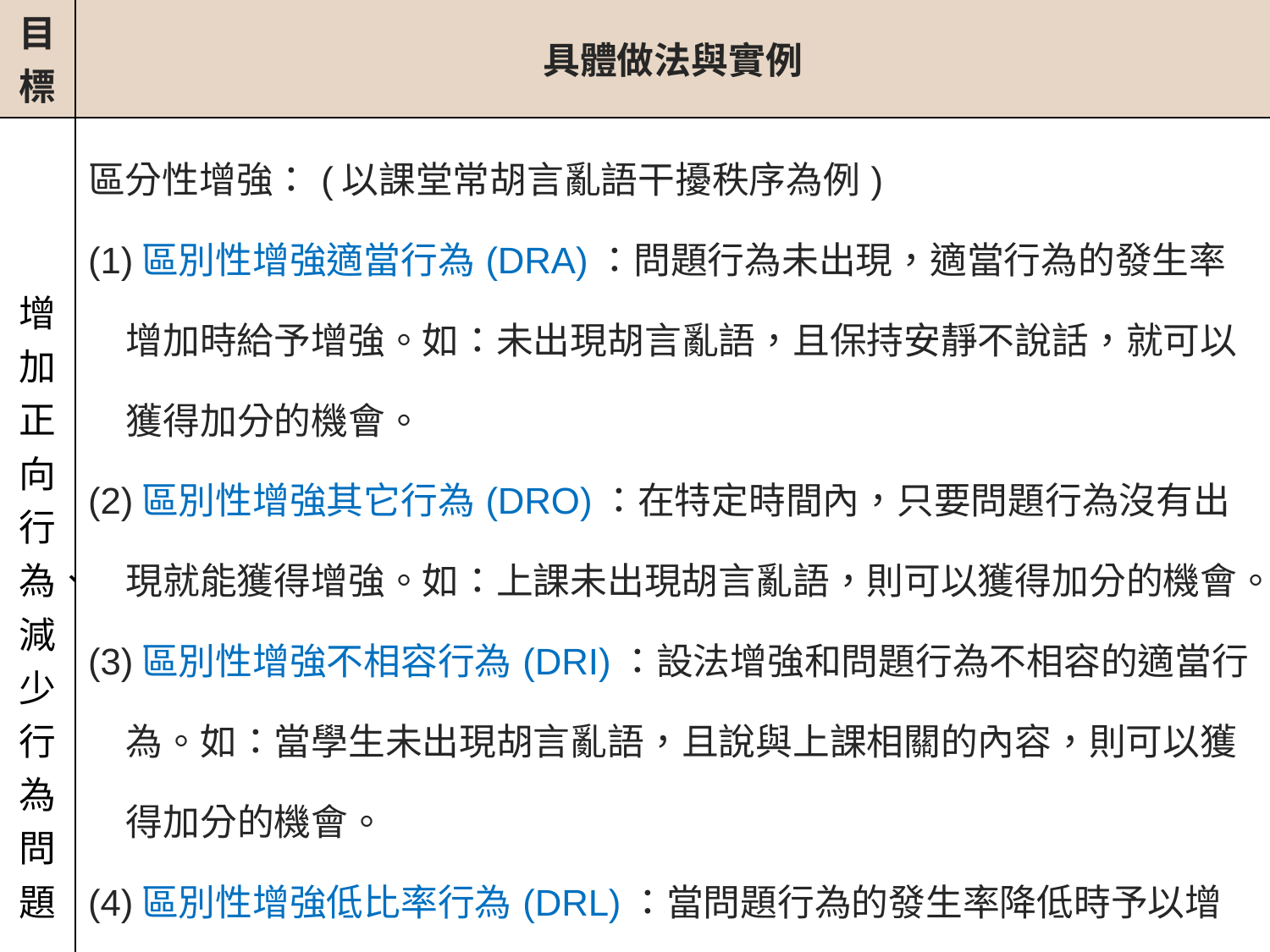

| 目標 | 具體做法與實例 |
| --- | --- |
| 增加正向行為、減少行為問題 | 區分性增強：(以課堂常胡言亂語干擾秩序為例) (1)區別性增強適當行為(DRA)：問題行為未出現，適當行為的發生率增加時給予增強。如：未出現胡言亂語，且保持安靜不說話，就可以獲得加分的機會。 (2)區別性增強其它行為(DRO)：在特定時間內，只要問題行為沒有出現就能獲得增強。如：上課未出現胡言亂語，則可以獲得加分的機會。 (3)區別性增強不相容行為(DRI)：設法增強和問題行為不相容的適當行為。如：當學生未出現胡言亂語，且說與上課相關的內容，則可以獲得加分的機會。 (4)區別性增強低比率行為(DRL)：當問題行為的發生率降低時予以增強。如：上課出現胡言亂語的次數從5次變為3次，則可以獲得加分的機會。 |
# 參、課堂干擾行為處理策略─行為訓練